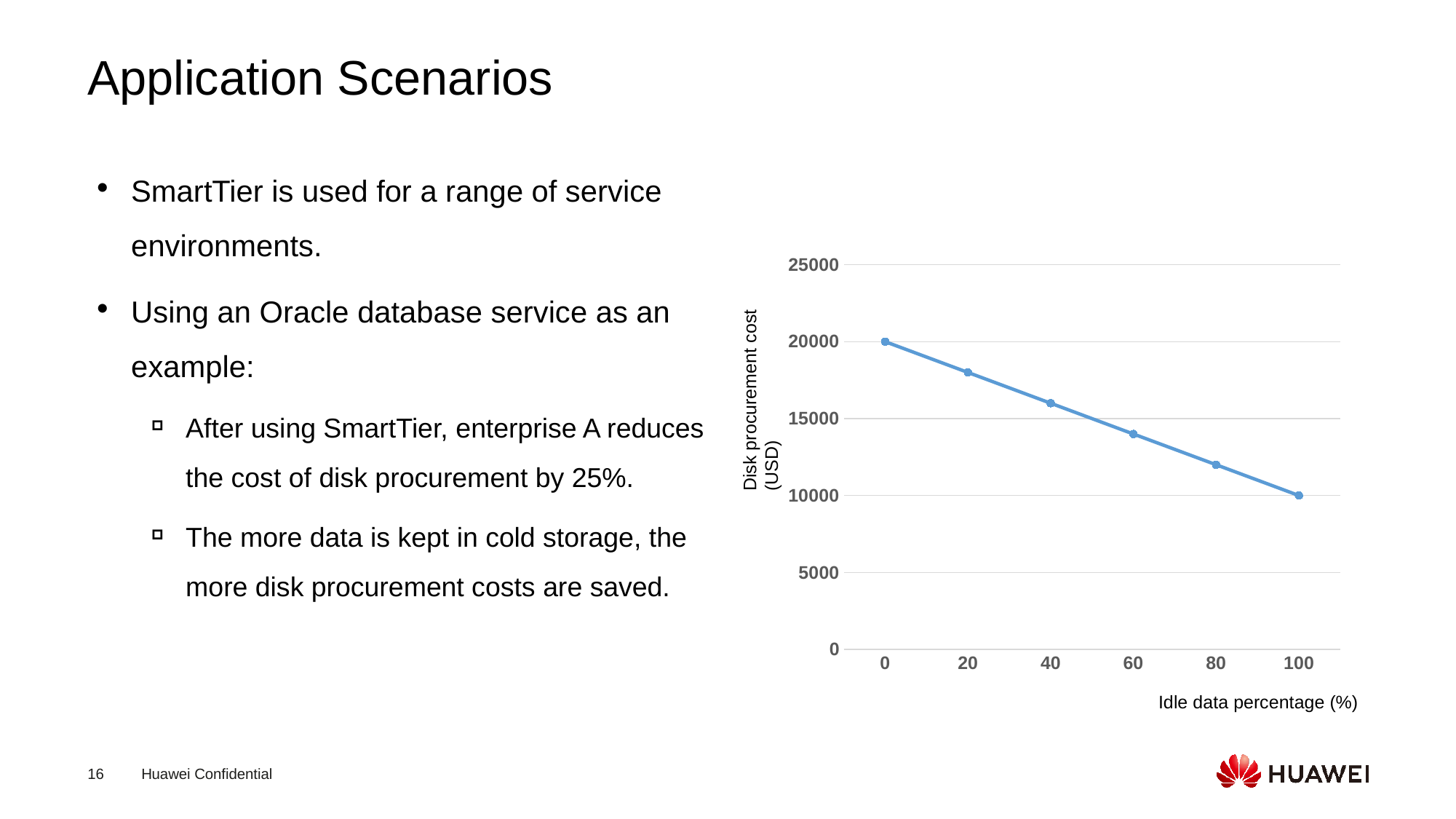

# Application Scenarios
SmartTier is used for a range of service environments.
Using an Oracle database service as an example:
After using SmartTier, enterprise A reduces the cost of disk procurement by 25%.
The more data is kept in cold storage, the more disk procurement costs are saved.
Disk procurement cost (USD)

### Chart

| Category | 系列 1 |
|---|---|
| 0 | 20000.0 |
| 20 | 18000.0 |
| 40 | 16000.0 |
| 60 | 14000.0 |
| 80 | 12000.0 |
| 100 | 10000.0 |
Idle data percentage (%)